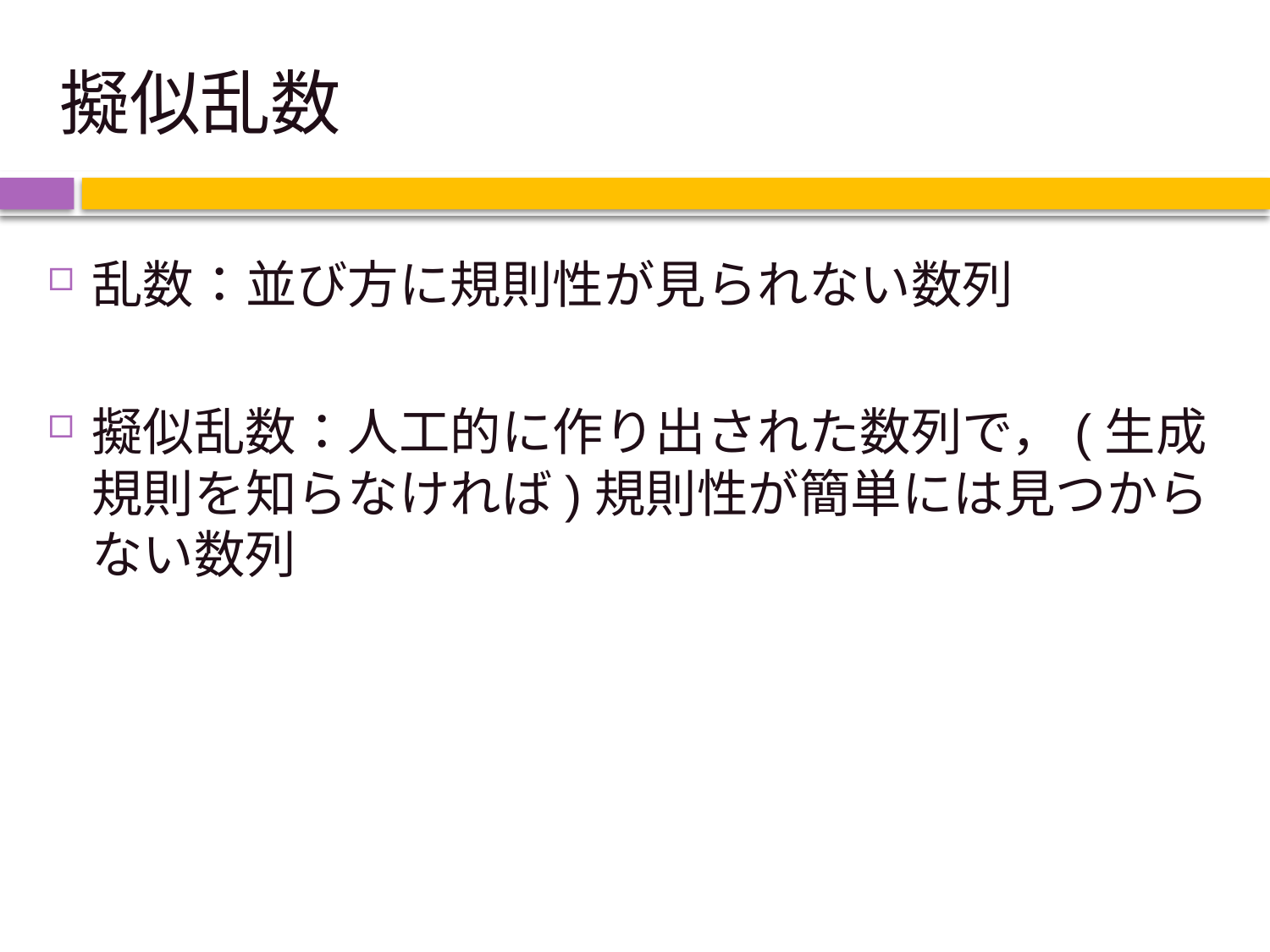

# 擬似乱数
乱数：並び方に規則性が見られない数列

擬似乱数：人工的に作り出された数列で，(生成規則を知らなければ)規則性が簡単には見つからない数列